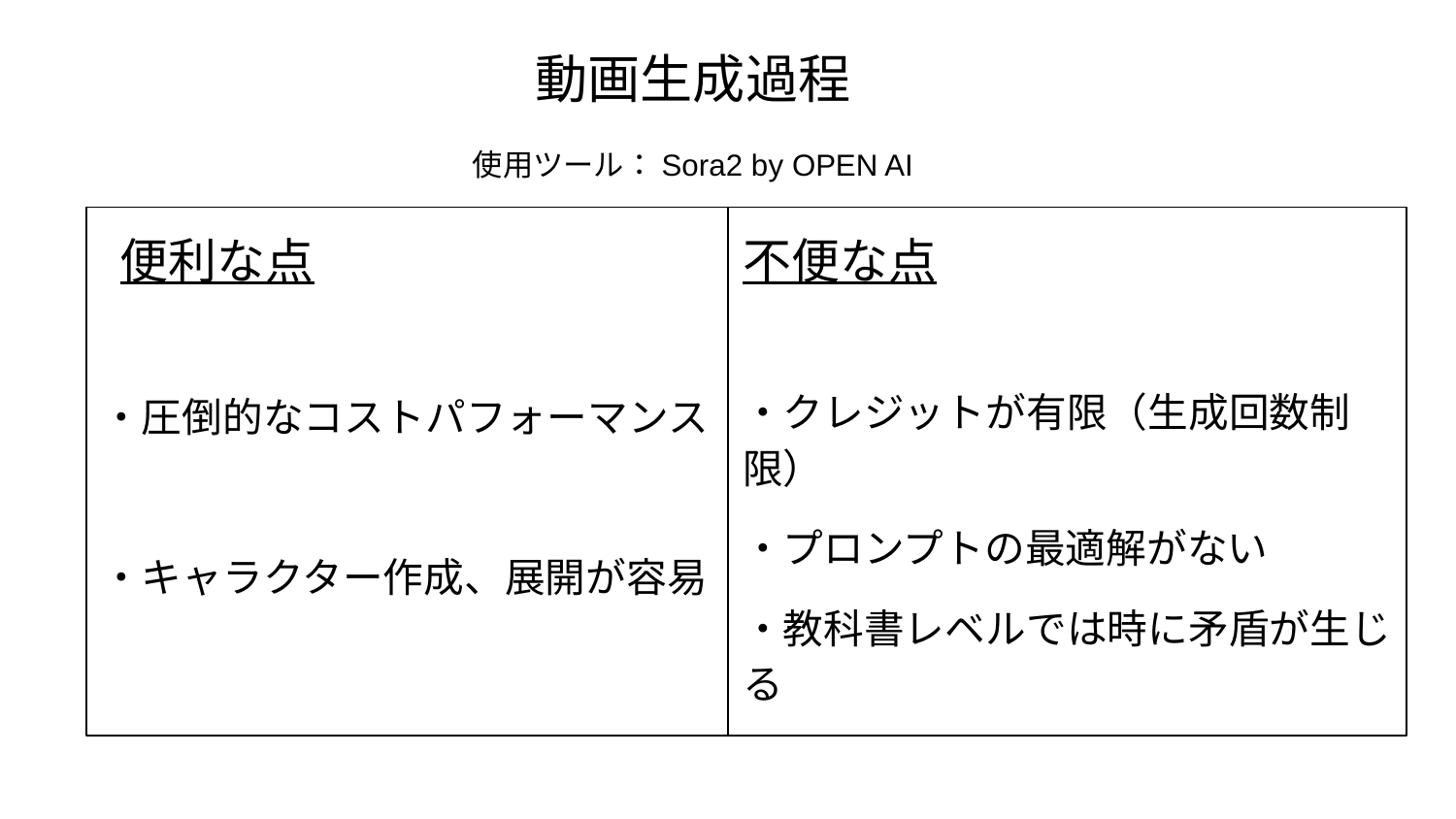

# 動画生成過程

使用ツール：Sora2 by OPEN AI
 便利な点

・圧倒的なコストパフォーマンス

・キャラクター作成、展開が容易

不便な点

・クレジットが有限（生成回数制限）
・プロンプトの最適解がない
・教科書レベルでは時に矛盾が生じる